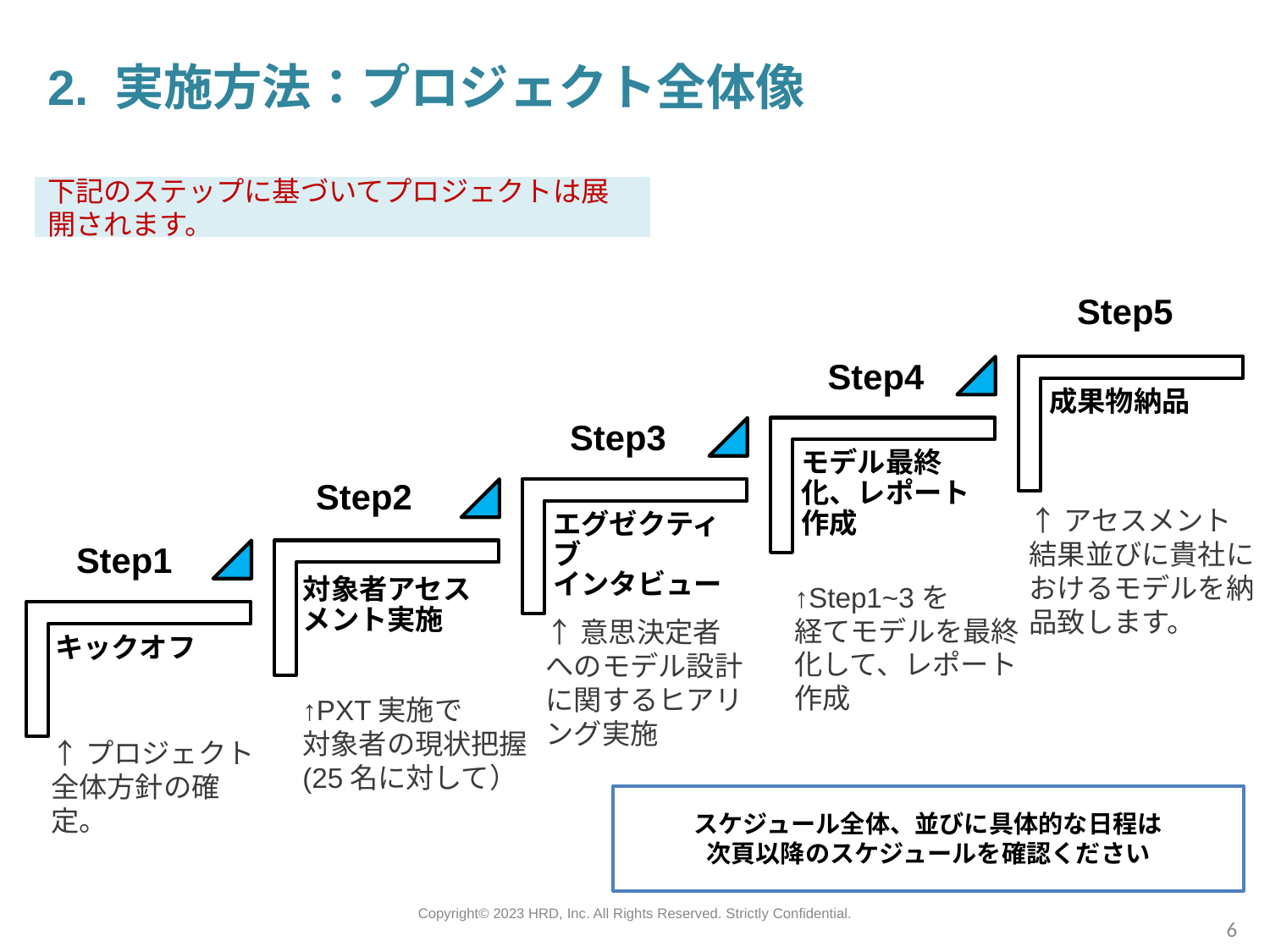

2. 実施方法：プロジェクト全体像
下記のステップに基づいてプロジェクトは展開されます。
対象者アセス
メント実施
キックオフ
エグゼクティブ
インタビュー
モデル最終化、レポート作成
成果物納品
↑アセスメント結果並びに貴社におけるモデルを納品致します。

↑Step1~3を
経てモデルを最終化して、レポート作成

↑意思決定者へのモデル設計に関するヒアリング実施

↑PXT実施で
対象者の現状把握(25名に対して）

↑プロジェクト全体方針の確定。

Step5
Step4
Step3
Step2
Step1
スケジュール全体、並びに具体的な日程は
次頁以降のスケジュールを確認ください
Copyright©️ 2023 HRD, Inc. All Rights Reserved. Strictly Confidential.
6